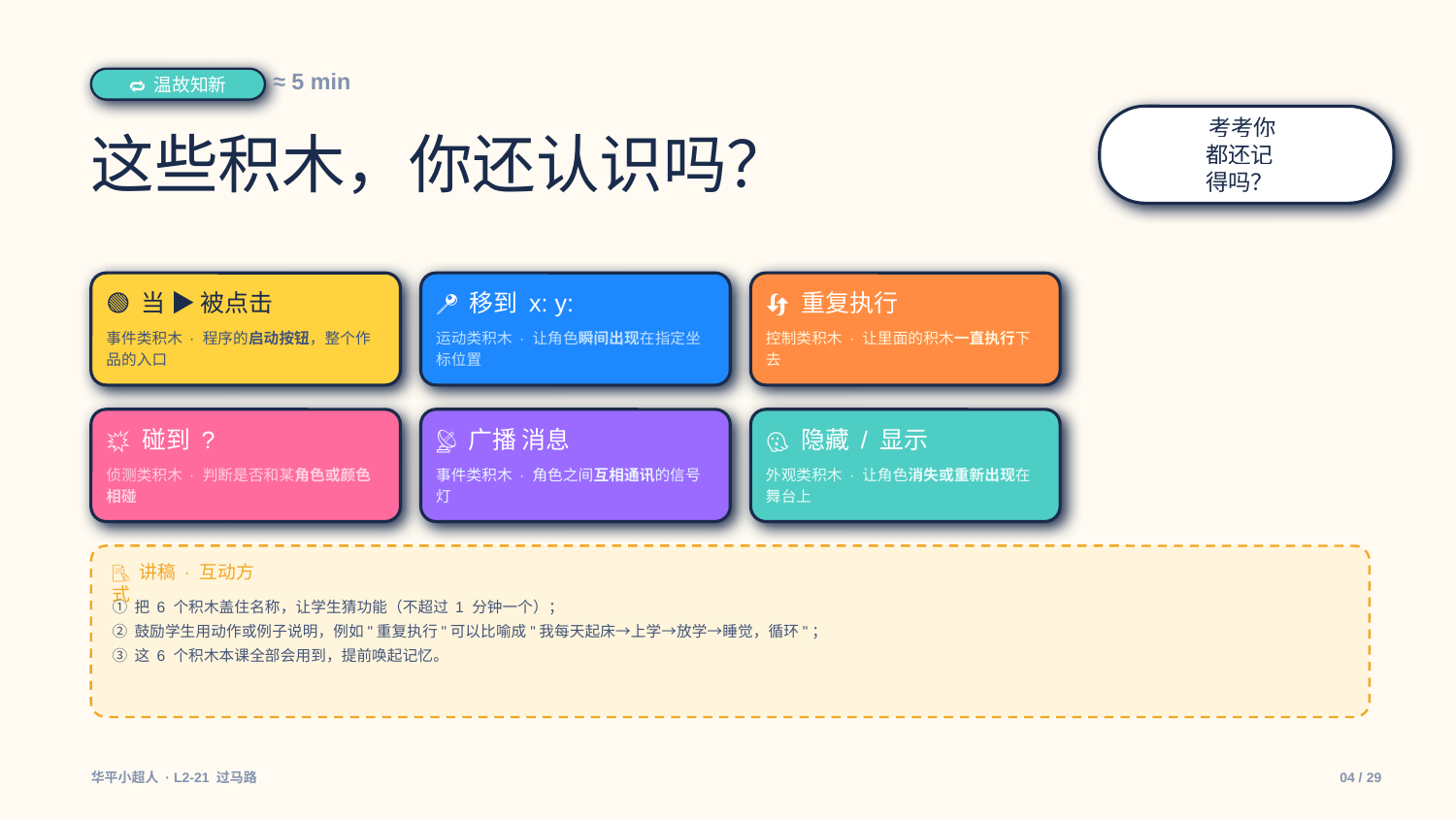

🔁 温故知新
≈ 5 min

考考你们 💪
这些积木，你还认识吗？
都还记得吗？

🟢 当 ▶ 被点击
📍 移到 x: y:
🔄 重复执行
事件类积木 · 程序的启动按钮，整个作品的入口
运动类积木 · 让角色瞬间出现在指定坐标位置
控制类积木 · 让里面的积木一直执行下去

💥 碰到 ?
📡 广播 消息
👻 隐藏 / 显示
侦测类积木 · 判断是否和某角色或颜色相碰
事件类积木 · 角色之间互相通讯的信号灯
外观类积木 · 让角色消失或重新出现在舞台上

📝 讲稿 · 互动方式
① 把 6 个积木盖住名称，让学生猜功能（不超过 1 分钟一个）；
② 鼓励学生用动作或例子说明，例如"重复执行"可以比喻成"我每天起床→上学→放学→睡觉，循环"；
③ 这 6 个积木本课全部会用到，提前唤起记忆。
华平小超人 · L2-21 过马路
04 / 29